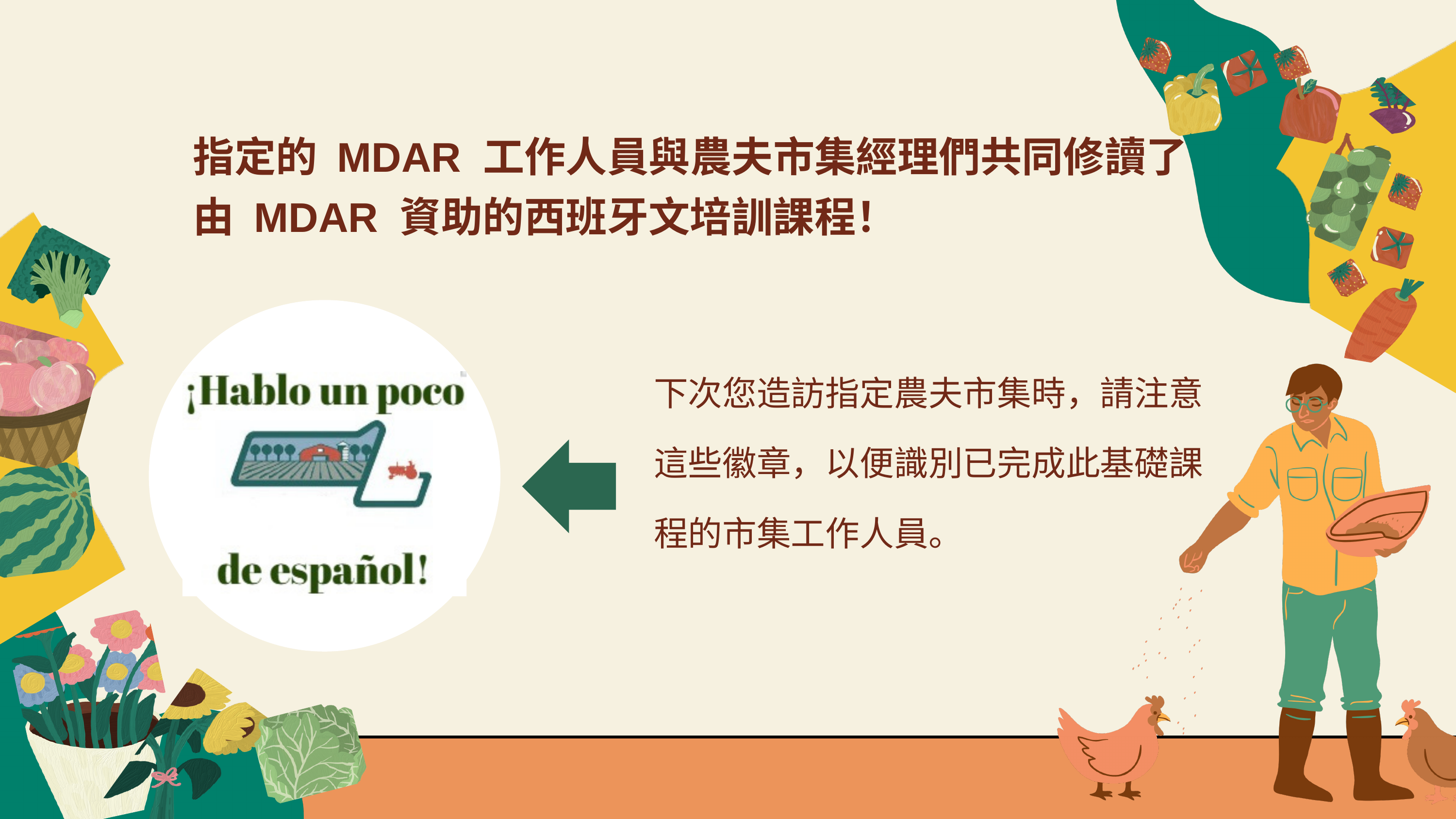

指定的 MDAR 工作人員與農夫市集經理們共同修讀了由 MDAR 資助的西班牙文培訓課程！

下次您造訪指定農夫市集時，請注意這些徽章，以便識別已完成此基礎課程的市集工作人員。